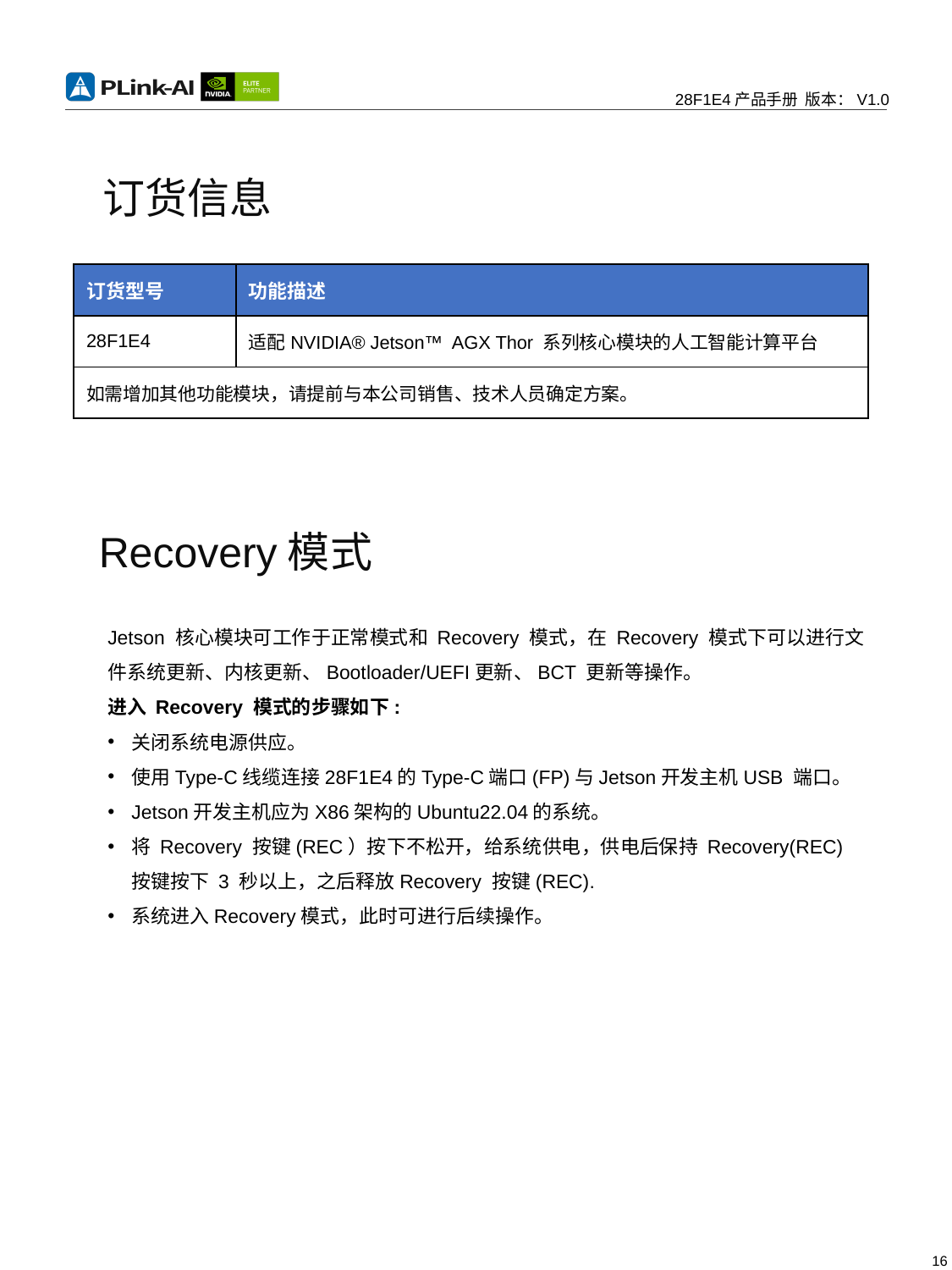

订货信息
| 订货型号 | 功能描述 |
| --- | --- |
| 28F1E4 | 适配NVIDIA® Jetson™ AGX Thor 系列核心模块的人工智能计算平台 |
| 如需增加其他功能模块，请提前与本公司销售、技术人员确定方案。 |  |
 Recovery模式
Jetson 核心模块可工作于正常模式和 Recovery 模式，在 Recovery 模式下可以进行文件系统更新、内核更新、Bootloader/UEFI更新、BCT 更新等操作。
进入 Recovery 模式的步骤如下:
关闭系统电源供应。
使用Type-C线缆连接28F1E4的Type-C端口(FP)与Jetson开发主机USB 端口。
Jetson开发主机应为X86架构的Ubuntu22.04的系统。
将 Recovery 按键(REC）按下不松开，给系统供电，供电后保持 Recovery(REC) 按键按下 3 秒以上，之后释放Recovery 按键(REC).
系统进入Recovery模式，此时可进行后续操作。

16